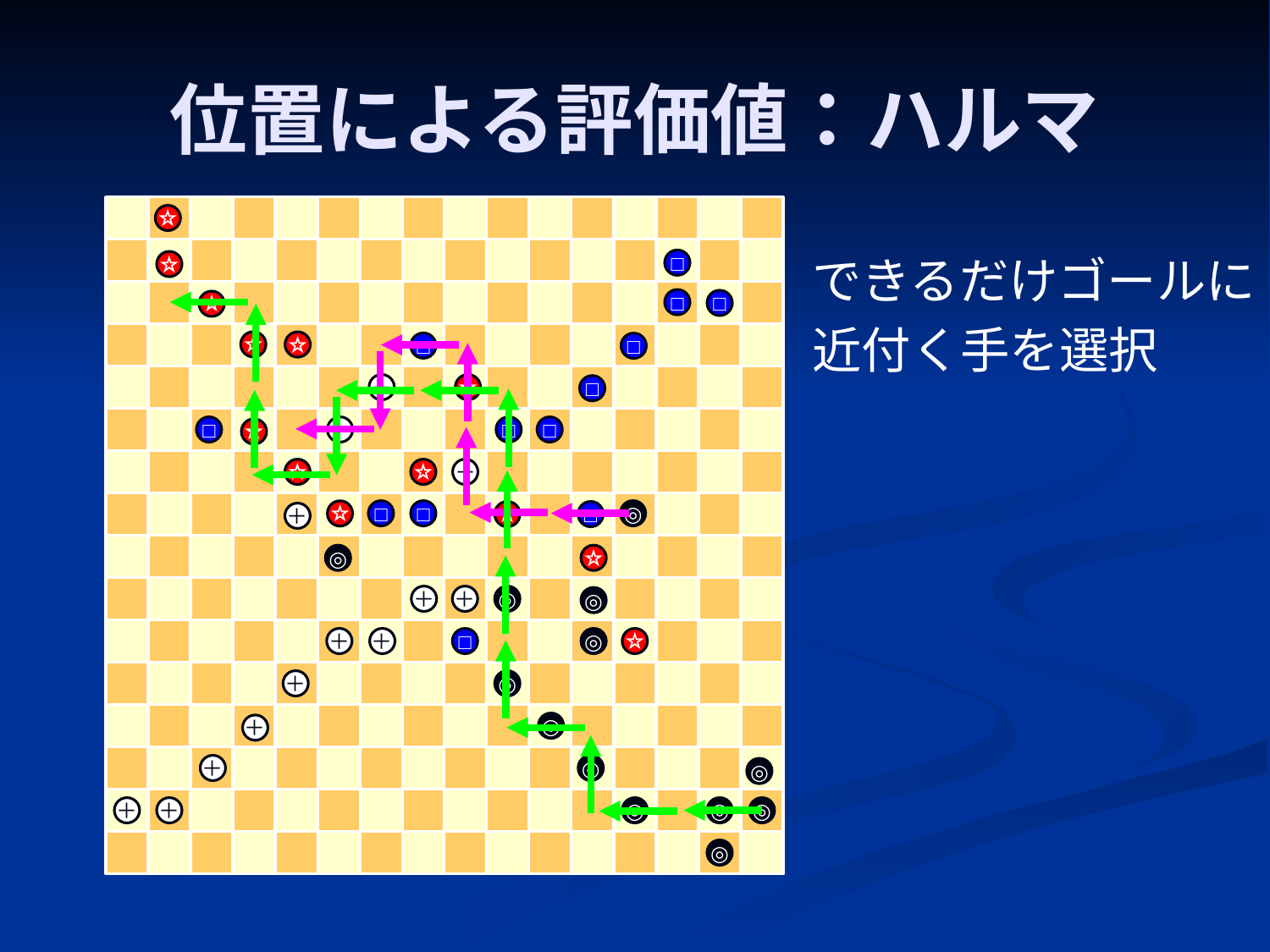

# 位置による評価値：ハルマ

☆
できるだけゴールに
近付く手を選択
□
☆
□
□
☆
☆
☆
□
□
＋
☆
□
□
＋
□
□
☆
☆
☆
＋
□
□
◎
☆
☆
□
＋
◎
☆
＋
＋
◎
◎
＋
＋
□
◎
☆
＋
◎
◎
＋
＋
◎
◎
＋
＋
◎
◎
◎
◎